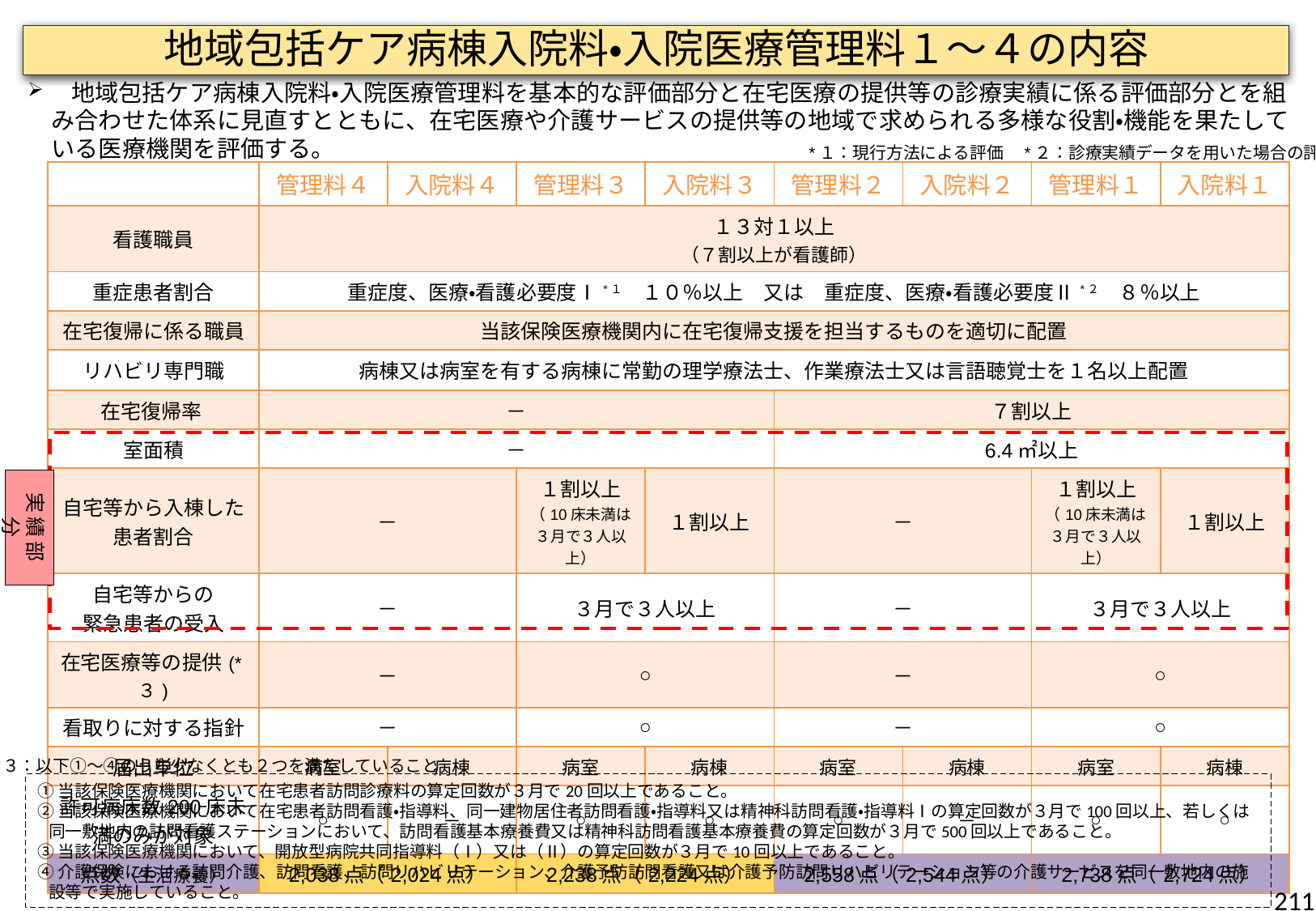

地域包括ケア病棟入院料・入院医療管理料１～４の内容

　地域包括ケア病棟入院料・入院医療管理料を基本的な評価部分と在宅医療の提供等の診療実績に係る評価部分とを組み合わせた体系に見直すとともに、在宅医療や介護サービスの提供等の地域で求められる多様な役割・機能を果たしている医療機関を評価する。
*１：現行方法による評価　*２：診療実績データを用いた場合の評価
|  | 管理料４ | 入院料４ | 管理料３ | 入院料３ | 管理料２ | 入院料２ | 管理料１ | 入院料１ |
| --- | --- | --- | --- | --- | --- | --- | --- | --- |
| 看護職員 | １３対１以上 （７割以上が看護師） |  |  |  |  |  |  |  |
| 重症患者割合 | 重症度、医療・看護必要度Ⅰ\*１　１０％以上　又は　重症度、医療・看護必要度Ⅱ\*２　８％以上 |  |  |  |  |  |  |  |
| 在宅復帰に係る職員 | 当該保険医療機関内に在宅復帰支援を担当するものを適切に配置 |  |  |  |  |  |  |  |
| リハビリ専門職 | 病棟又は病室を有する病棟に常勤の理学療法士、作業療法士又は言語聴覚士を１名以上配置 |  |  |  |  |  |  |  |
| 在宅復帰率 | － |  |  |  | ７割以上 |  |  |  |
| 室面積 | － |  |  |  | 6.4㎡以上 |  |  |  |
| 自宅等から入棟した 患者割合 | － |  | １割以上 （10床未満は ３月で３人以上） | １割以上 | － |  | １割以上 （10床未満は ３月で３人以上） | １割以上 |
| 自宅等からの 緊急患者の受入 | － |  | ３月で３人以上 |  | － |  | ３月で３人以上 |  |
| 在宅医療等の提供(\*３) | － |  | ○ |  | － |  | ○ |  |
| 看取りに対する指針 | － |  | ○ |  | － |  | ○ |  |
| 届出単位 | 病室 | 病棟 | 病室 | 病棟 | 病室 | 病棟 | 病室 | 病棟 |
| 許可病床数200床未満のみが対象 | ○ | － | ○ | ○ | ○ | － | ○ | ○ |
| 点数（生活療養） | 2,038点（2,024点） |  | 2,238点（2,224点） |  | 2,558点（2,544点） |  | 2,738点（2,724点） |  |

実 績 部 分
＊３：以下①～④のうち少なくとも２つを満たしていること
①当該保険医療機関において在宅患者訪問診療料の算定回数が３月で20回以上であること。
②当該保険医療機関において在宅患者訪問看護・指導料、同一建物居住者訪問看護・指導料又は精神科訪問看護・指導料Ⅰの算定回数が３月で100回以上、若しくは同一敷地内の訪問看護ステーションにおいて、訪問看護基本療養費又は精神科訪問看護基本療養費の算定回数が３月で500回以上であること。
③当該保険医療機関において、開放型病院共同指導料（Ⅰ）又は（Ⅱ）の算定回数が３月で10回以上であること。
④介護保険における訪問介護、訪問看護、訪問リハビリテーション、介護予防訪問看護又は介護予防訪問リハビリテーション等の介護サービスを同一敷地内の施設等で実施していること。
211